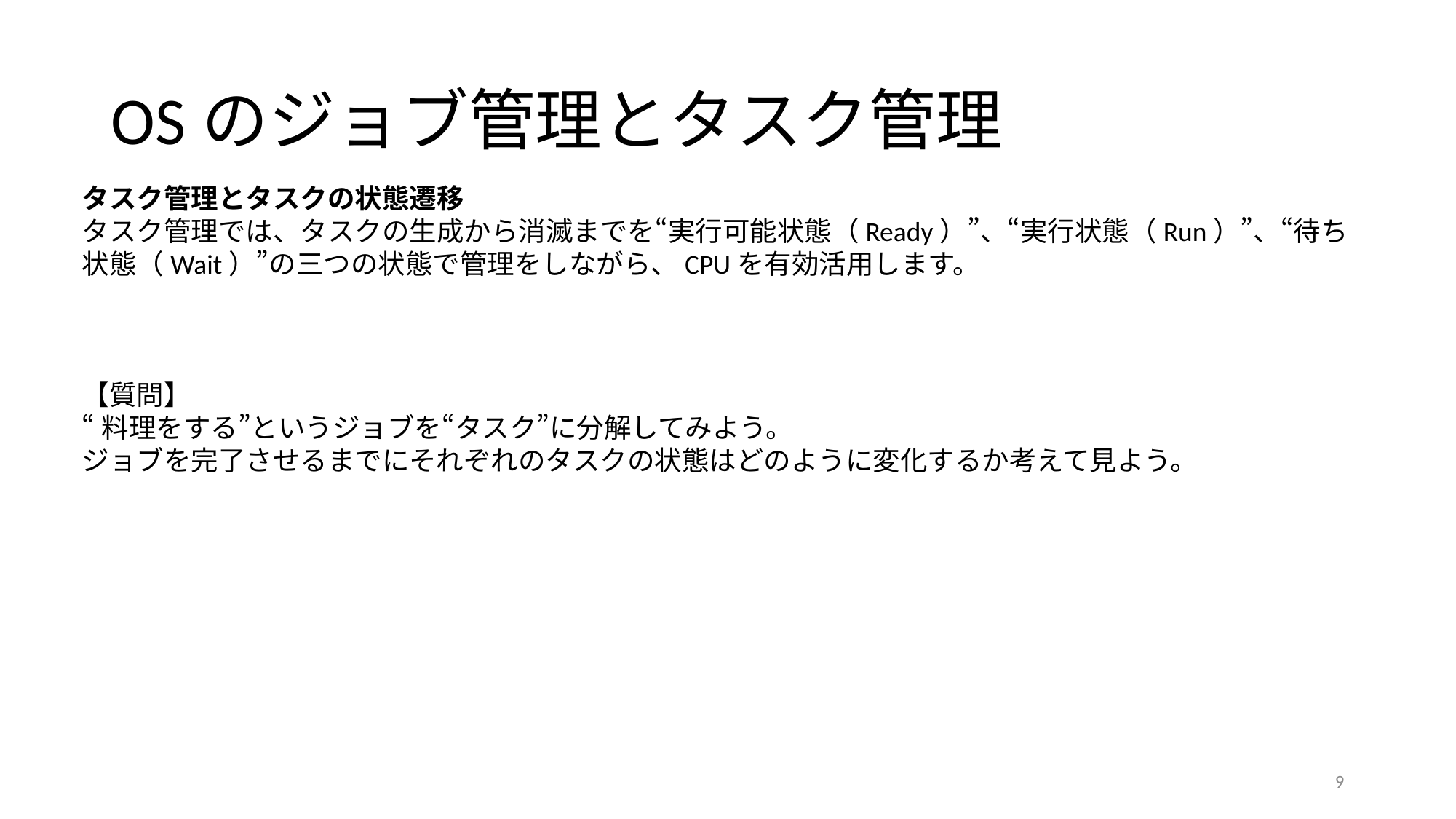

# OSのジョブ管理とタスク管理
タスク管理とタスクの状態遷移
タスク管理では、タスクの生成から消滅までを“実行可能状態（Ready）”、“実行状態（Run）”、“待ち状態（Wait）”の三つの状態で管理をしながら、CPUを有効活用します。

【質問】
“料理をする”というジョブを“タスク”に分解してみよう。
ジョブを完了させるまでにそれぞれのタスクの状態はどのように変化するか考えて見よう。

9